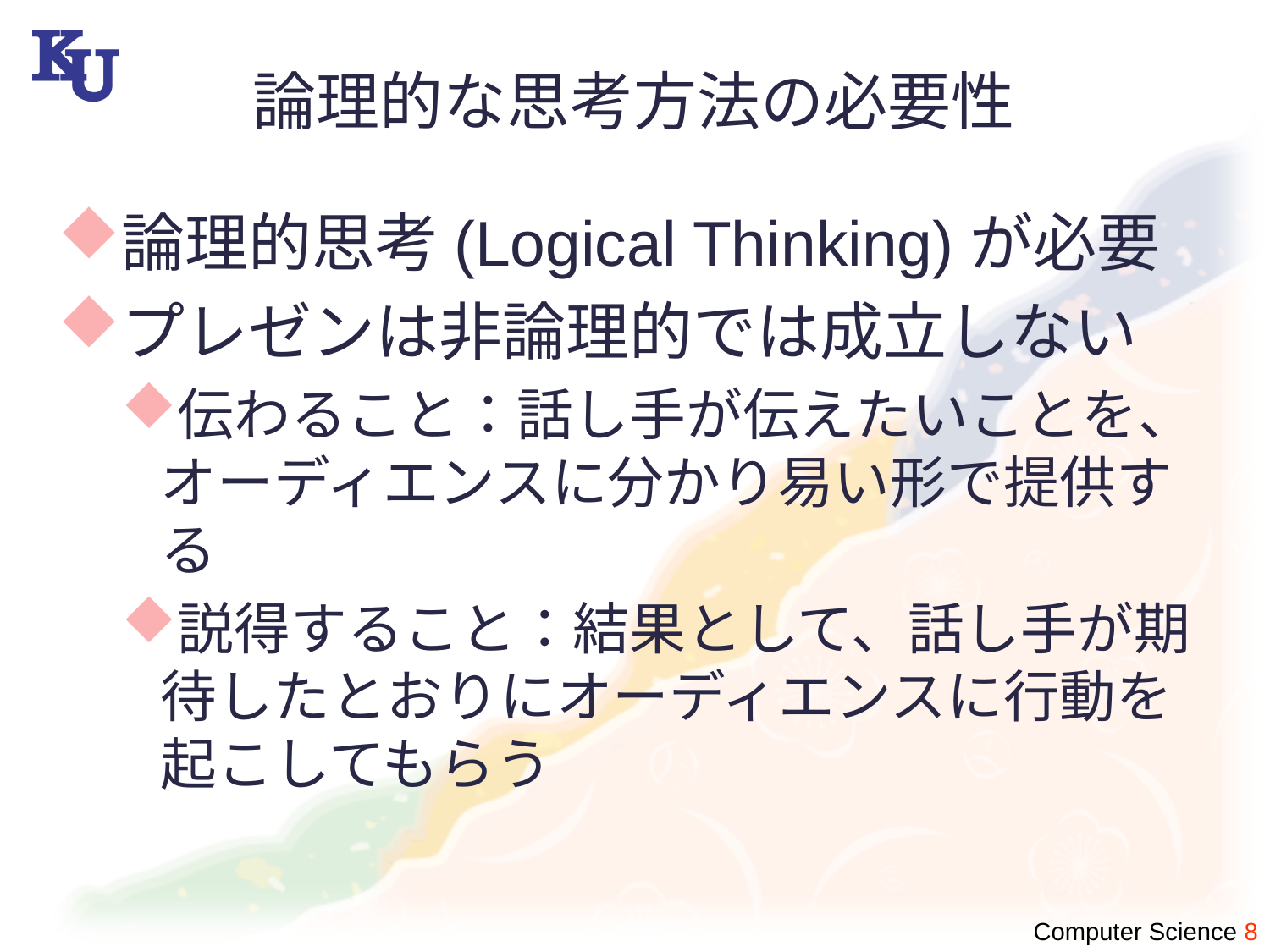

# 論理的な思考方法の必要性
論理的思考(Logical Thinking)が必要
プレゼンは非論理的では成立しない
伝わること：話し手が伝えたいことを、オーディエンスに分かり易い形で提供する
説得すること：結果として、話し手が期待したとおりにオーディエンスに行動を起こしてもらう